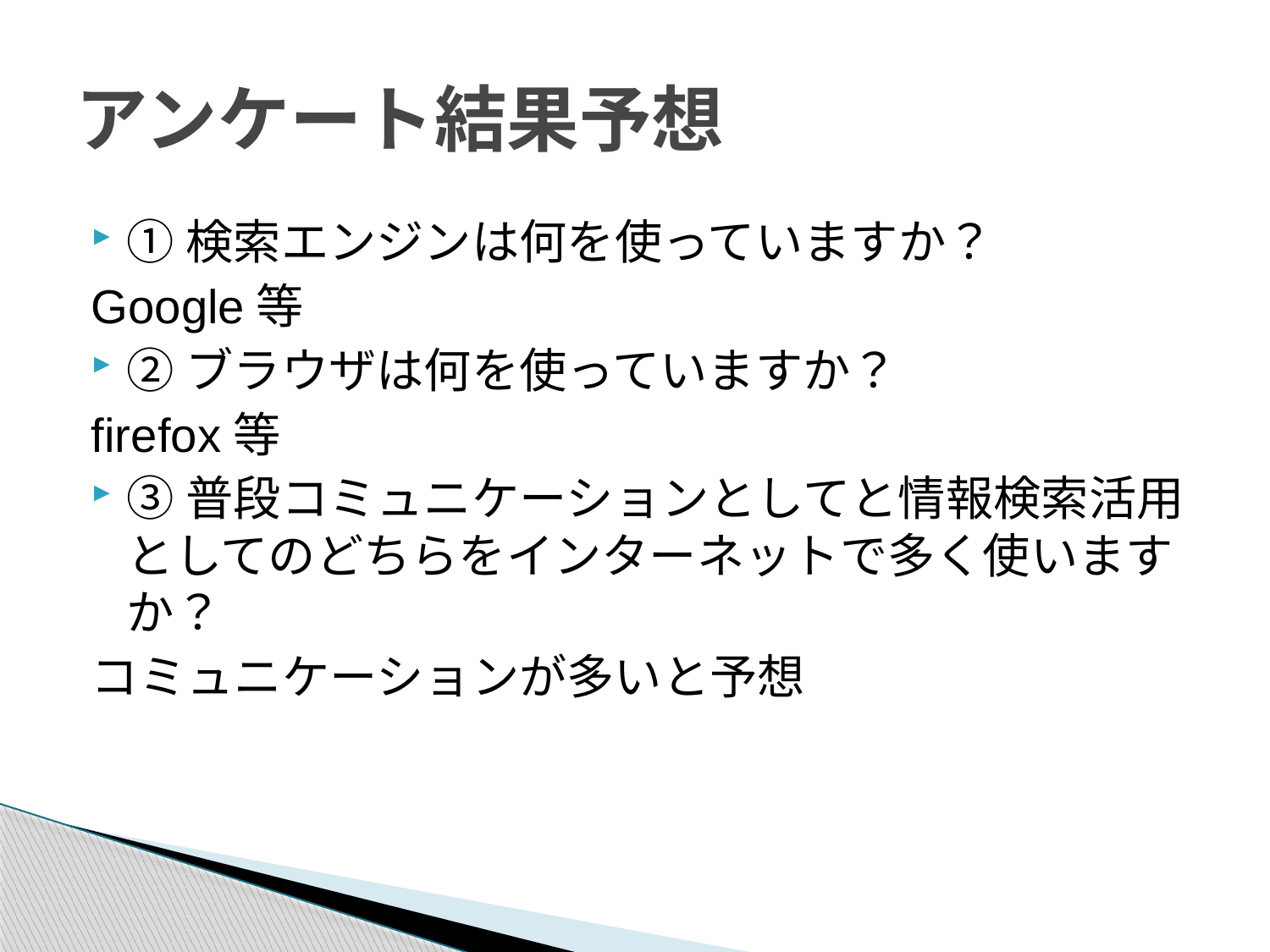

# アンケート結果予想
①検索エンジンは何を使っていますか？
Google等
②ブラウザは何を使っていますか？
firefox等
③普段コミュニケーションとしてと情報検索活用としてのどちらをインターネットで多く使いますか？
コミュニケーションが多いと予想